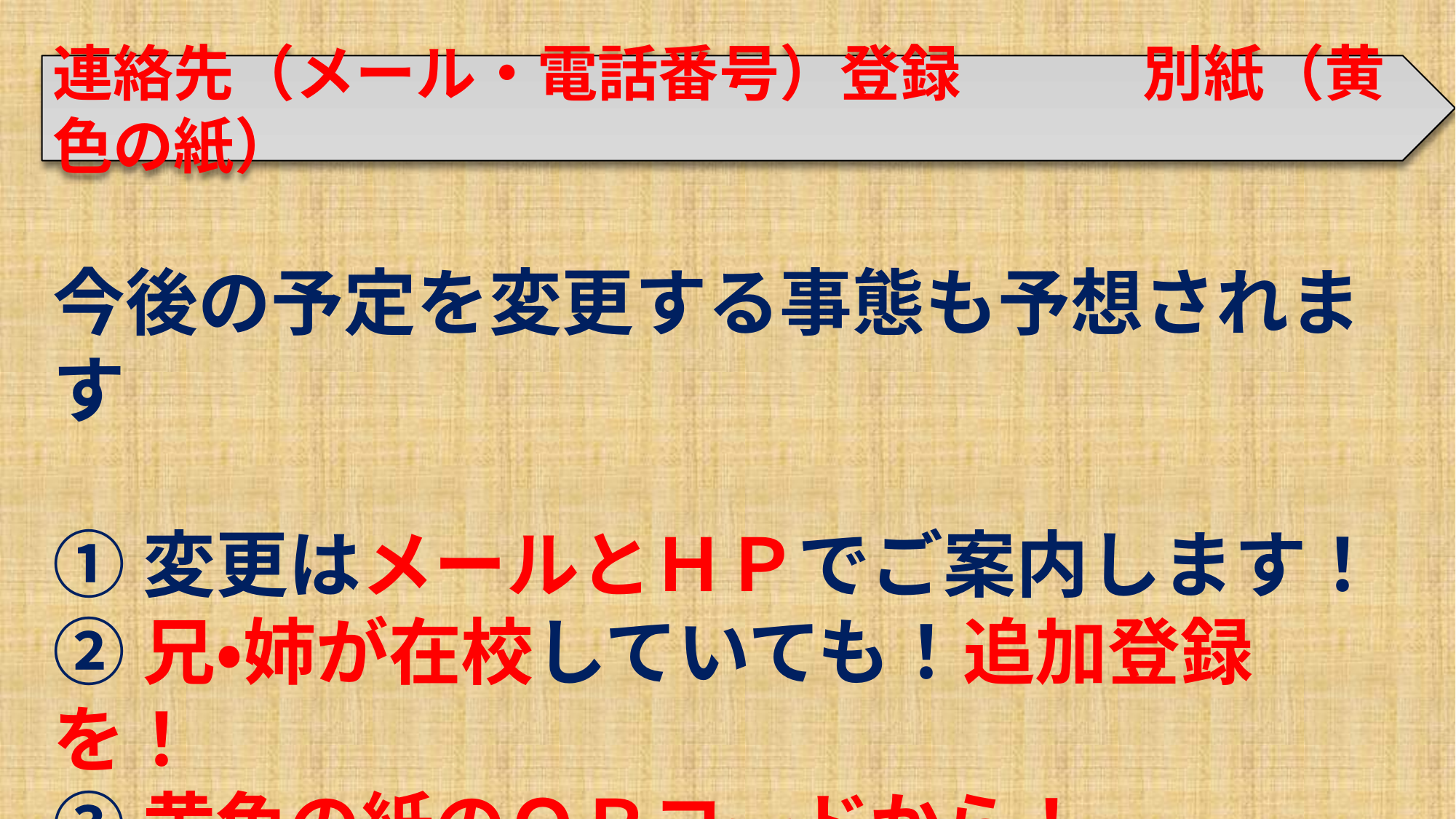

連絡先（メール・電話番号）登録　　　別紙（黄色の紙）
今後の予定を変更する事態も予想されます

①変更はメールとＨＰでご案内します！
②兄・姉が在校していても！追加登録を！
③黄色の紙のＱＲコードから！